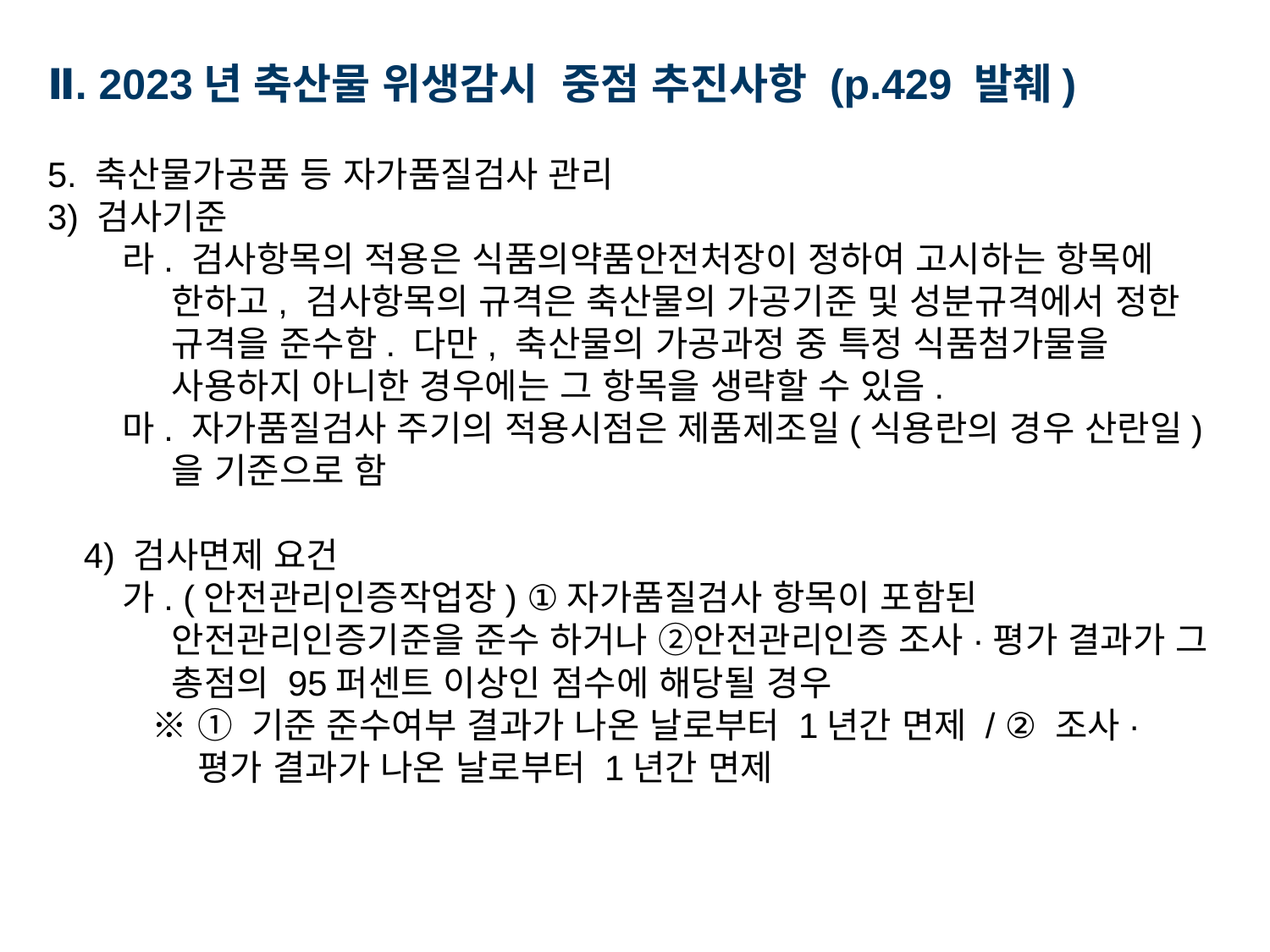

Ⅱ. 2023년 축산물 위생감시  중점 추진사항 (p.429 발췌)
5. 축산물가공품 등 자가품질검사 관리
3) 검사기준
라. 검사항목의 적용은 식품의약품안전처장이 정하여 고시하는 항목에 한하고, 검사항목의 규격은 축산물의 가공기준 및 성분규격에서 정한 규격을 준수함. 다만, 축산물의 가공과정 중 특정 식품첨가물을 사용하지 아니한 경우에는 그 항목을 생략할 수 있음.
마. 자가품질검사 주기의 적용시점은 제품제조일(식용란의 경우 산란일)을 기준으로 함

4) 검사면제 요건
가. (안전관리인증작업장) ①자가품질검사 항목이 포함된 안전관리인증기준을 준수 하거나 ②안전관리인증 조사·평가 결과가 그 총점의 95퍼센트 이상인 점수에 해당될 경우
   ※ ① 기준 준수여부 결과가 나온 날로부터 1년간 면제 / ② 조사·평가 결과가 나온 날로부터 1년간 면제